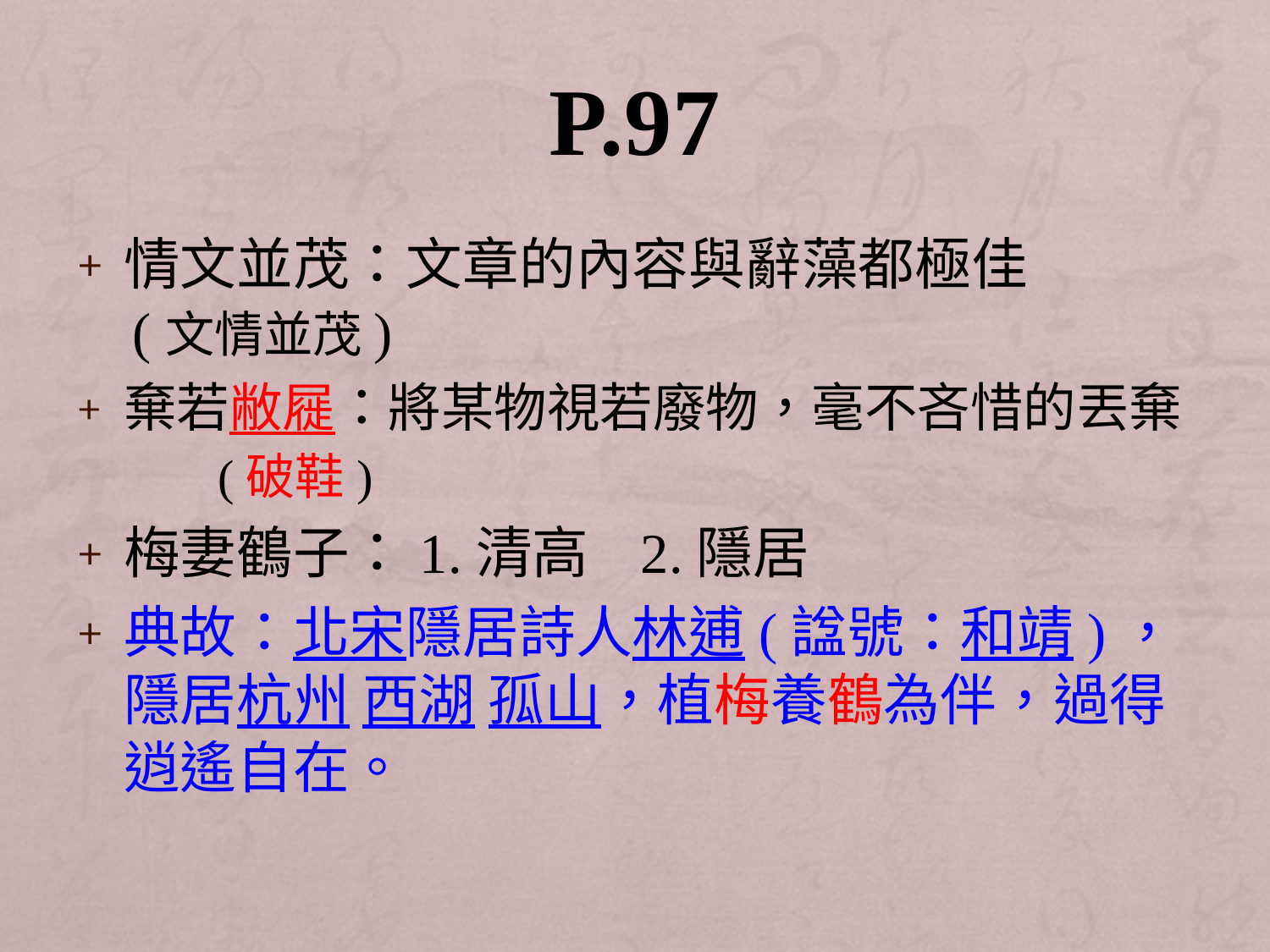

# P.97
情文並茂：文章的內容與辭藻都極佳
    (文情並茂)
棄若敝屣：將某物視若廢物，毫不吝惜的丟棄
          (破鞋)
梅妻鶴子：1.清高   2.隱居
典故：北宋隱居詩人林逋(諡號：和靖)，隱居杭州 西湖 孤山，植梅養鶴為伴，過得逍遙自在。